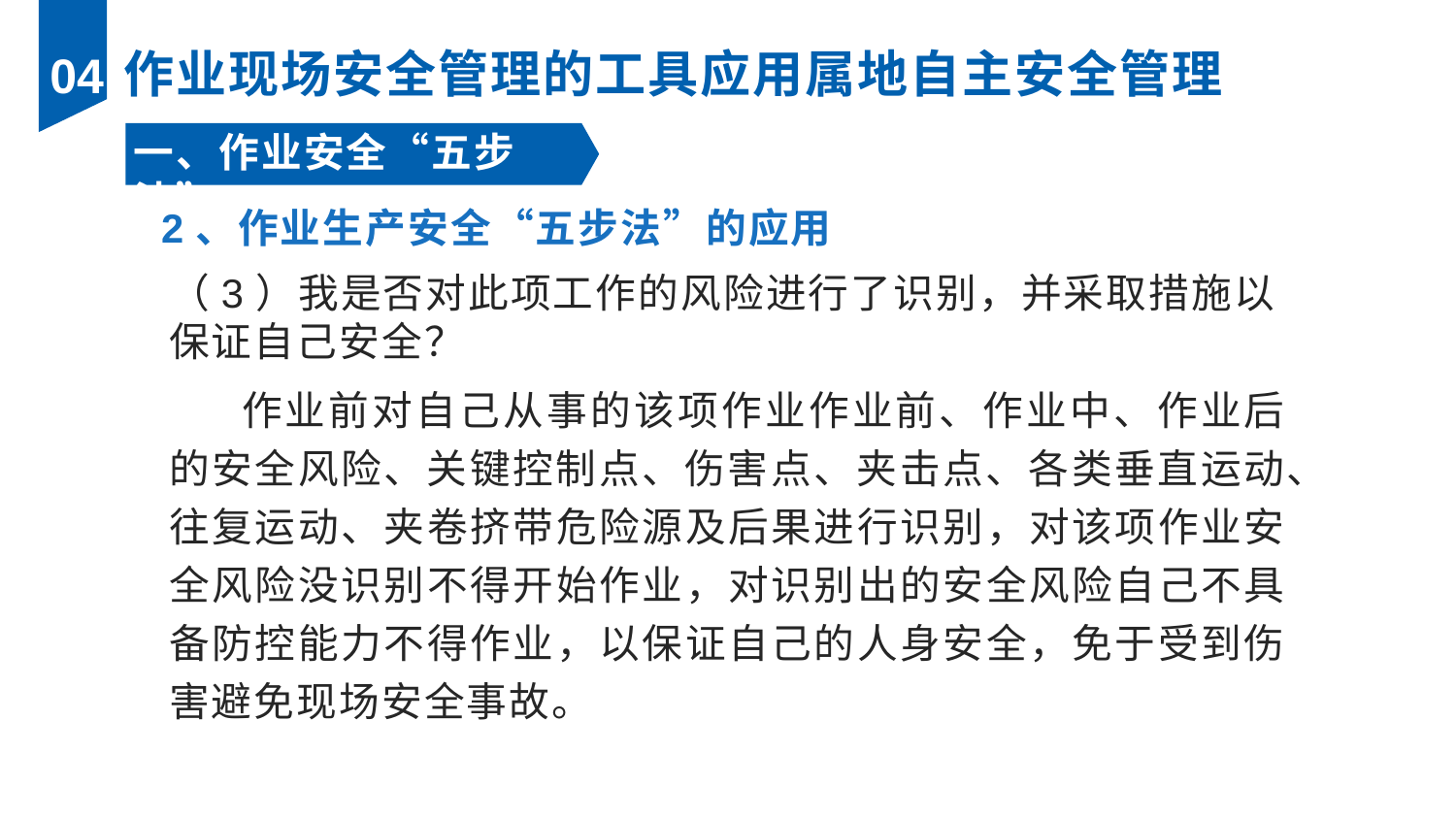

作业现场安全管理的工具应用属地自主安全管理
04
一、作业安全“五步法”

2、作业生产安全“五步法”的应用
（3）我是否对此项工作的风险进行了识别，并采取措施以保证自己安全？
作业前对自己从事的该项作业作业前、作业中、作业后的安全风险、关键控制点、伤害点、夹击点、各类垂直运动、往复运动、夹卷挤带危险源及后果进行识别，对该项作业安全风险没识别不得开始作业，对识别出的安全风险自己不具备防控能力不得作业，以保证自己的人身安全，免于受到伤害避免现场安全事故。